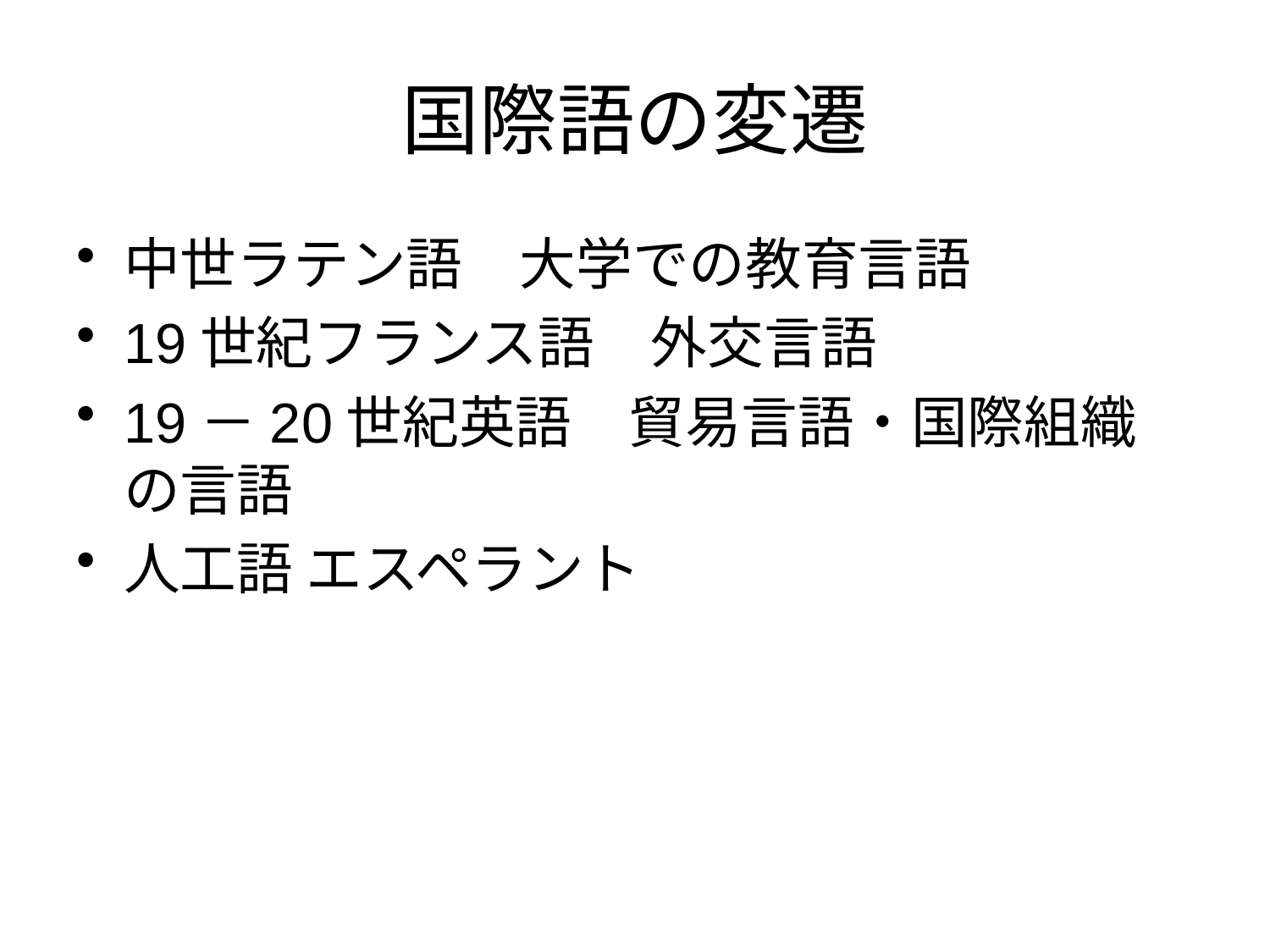

# 国際語の変遷
中世ラテン語　大学での教育言語
19世紀フランス語　外交言語
19－20世紀英語　貿易言語・国際組織の言語
人工語 エスペラント